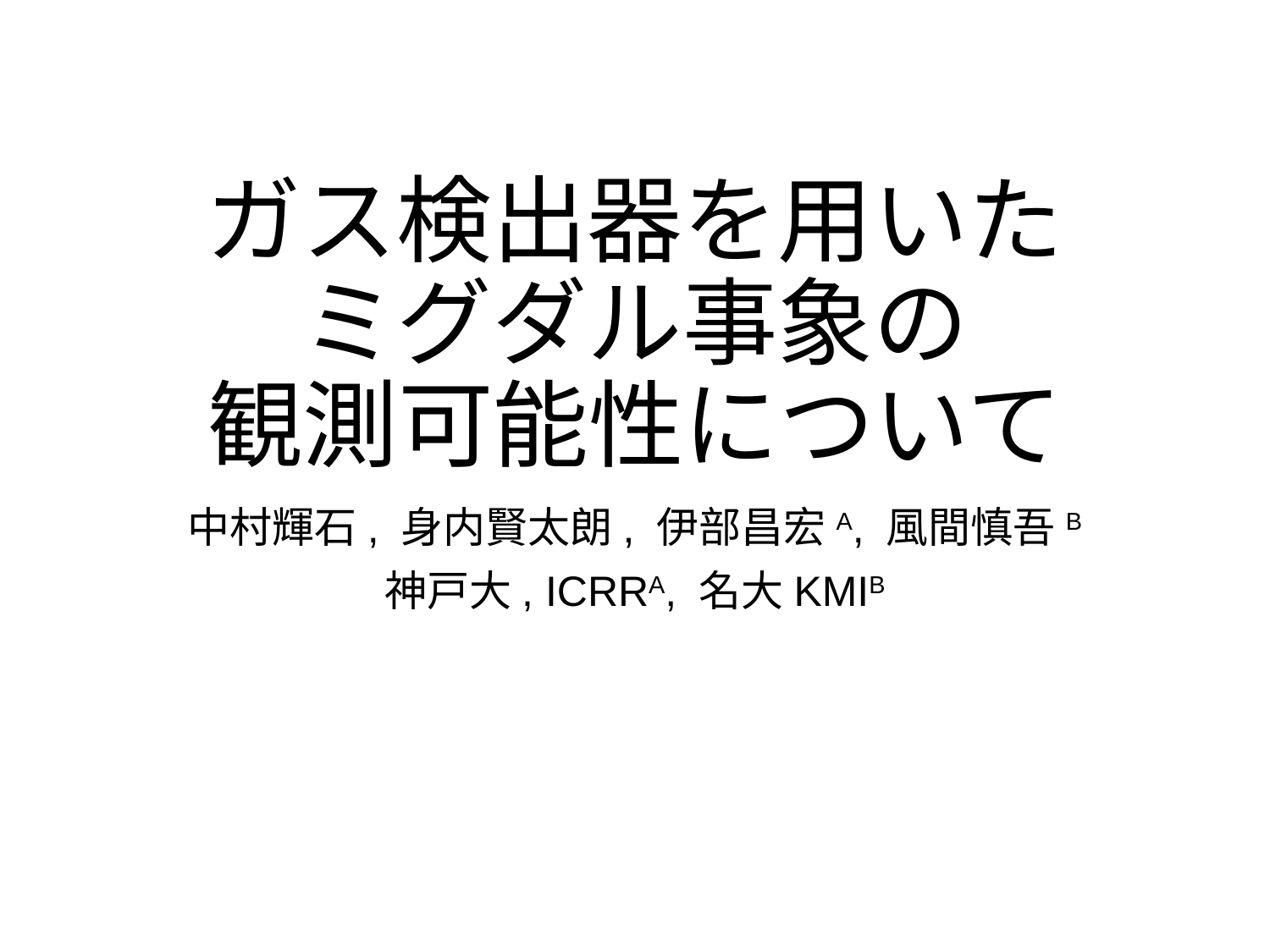

# ガス検出器を用いた ミグダル事象の 観測可能性について
中村輝石, 身内賢太朗, 伊部昌宏A, 風間慎吾B
神戸大, ICRRA, 名大KMIB